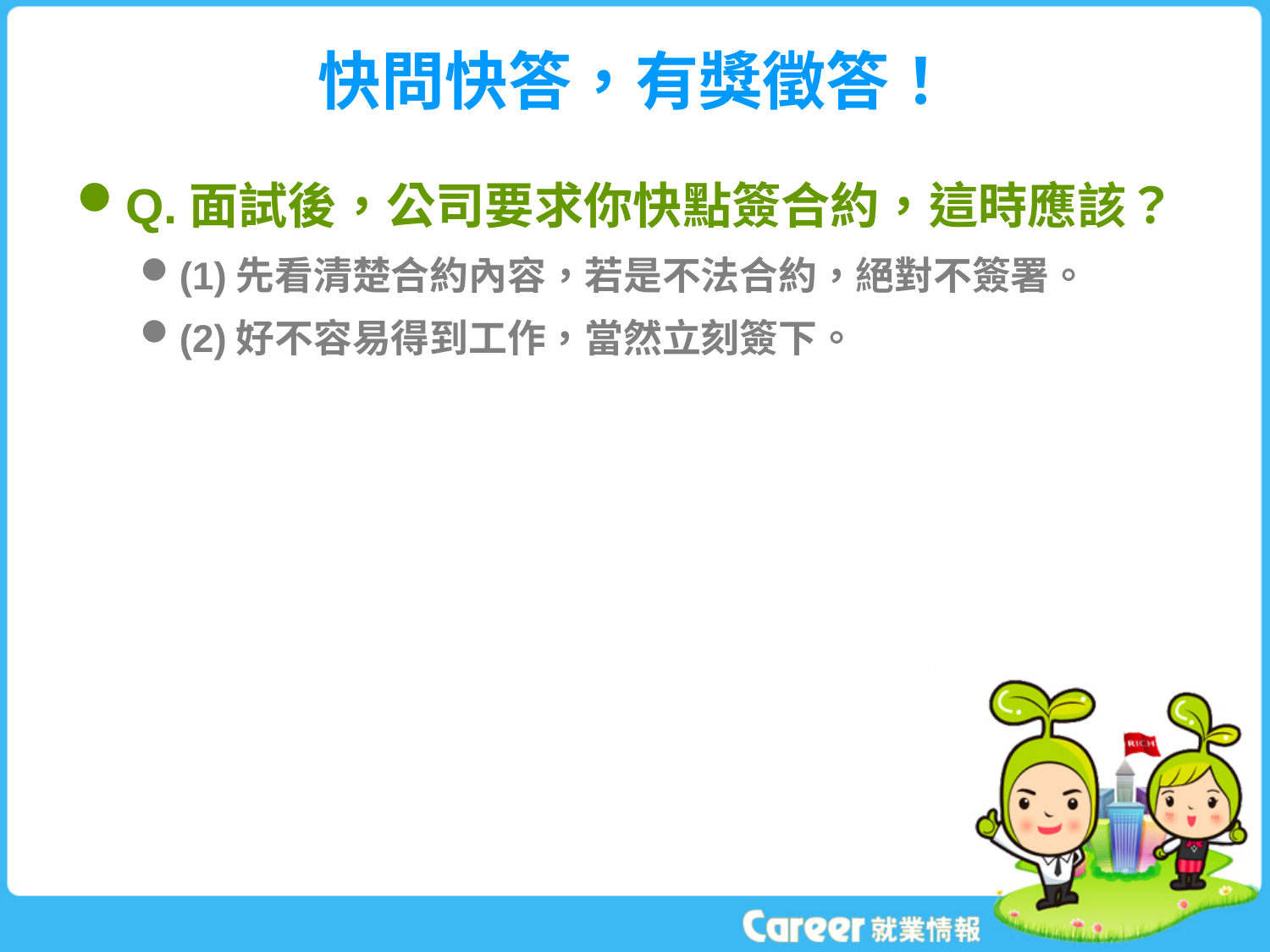

# 快問快答，有獎徵答！
Q.面試後，公司要求你快點簽合約，這時應該？
(1)先看清楚合約內容，若是不法合約，絕對不簽署。
(2)好不容易得到工作，當然立刻簽下。